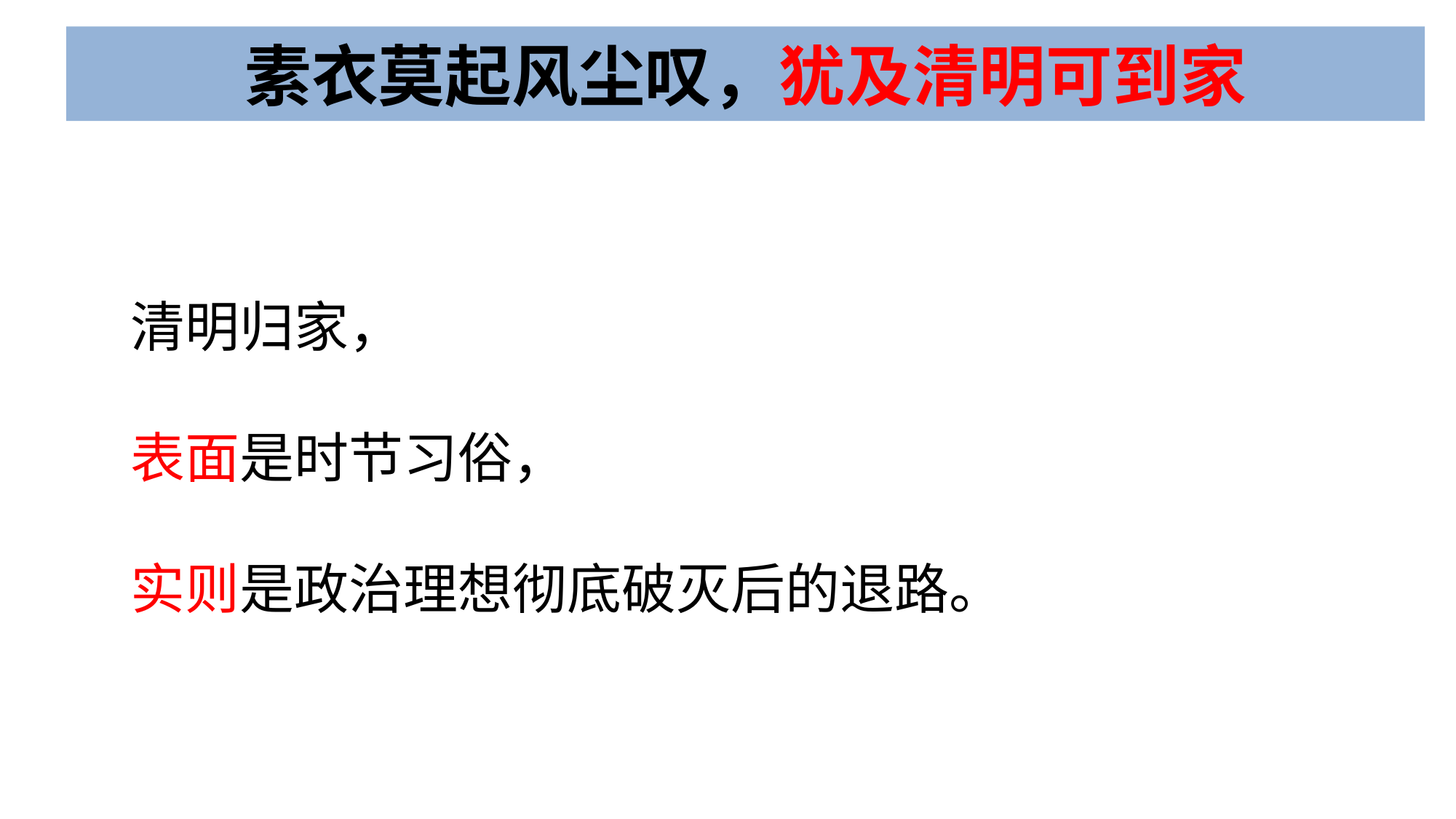

素衣莫起风尘叹，犹及清明可到家
清明归家，

表面是时节习俗，

实则是政治理想彻底破灭后的退路。